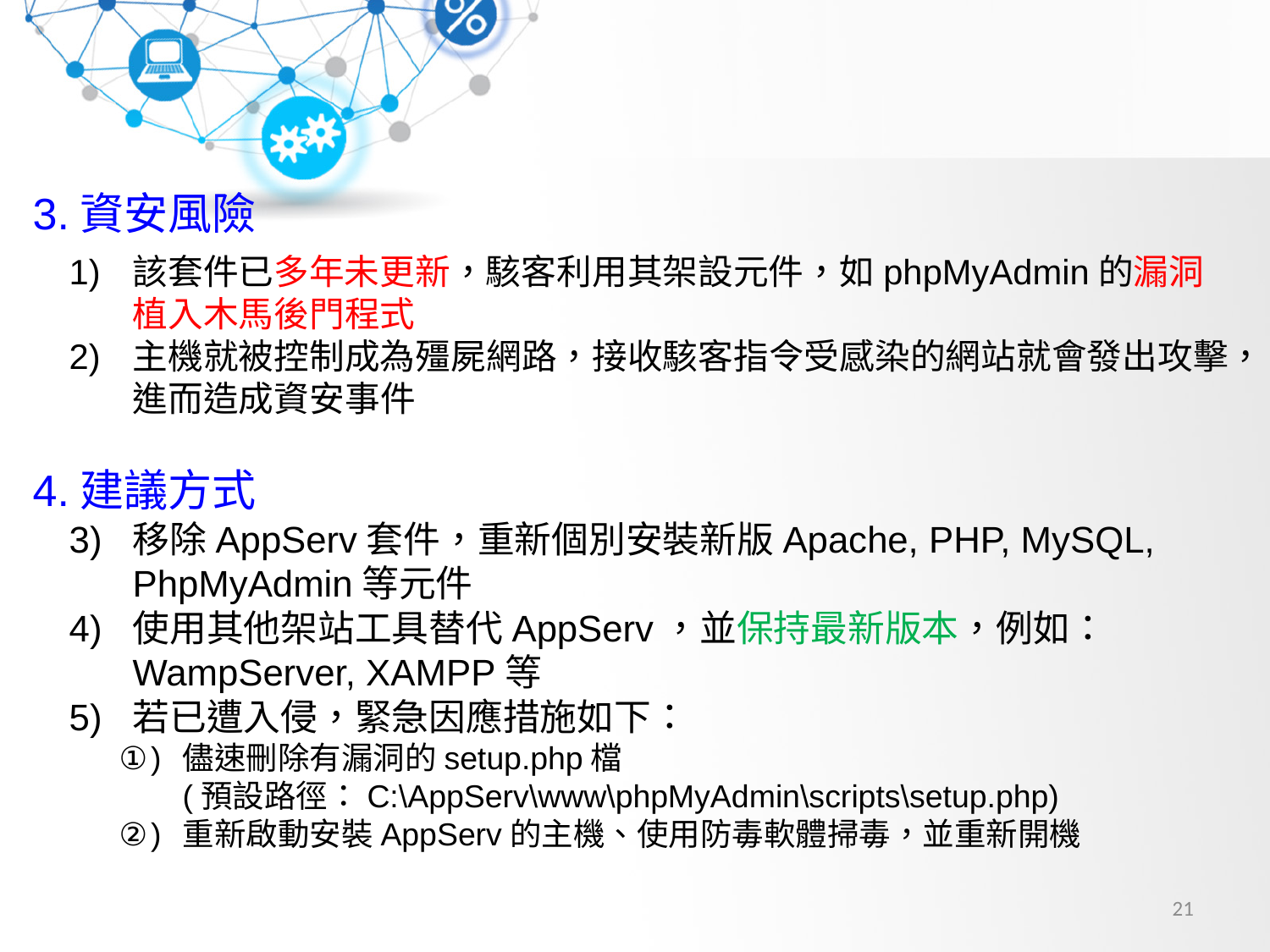

3.資安風險
該套件已多年未更新，駭客利用其架設元件，如phpMyAdmin的漏洞植入木馬後門程式
主機就被控制成為殭屍網路，接收駭客指令受感染的網站就會發出攻擊，進而造成資安事件

4.建議方式
移除AppServ套件，重新個別安裝新版Apache, PHP, MySQL, PhpMyAdmin等元件
使用其他架站工具替代AppServ，並保持最新版本，例如：WampServer, XAMPP等
若已遭入侵，緊急因應措施如下：
儘速刪除有漏洞的setup.php檔
(預設路徑：C:\AppServ\www\phpMyAdmin\scripts\setup.php)
重新啟動安裝AppServ的主機、使用防毒軟體掃毒，並重新開機

21